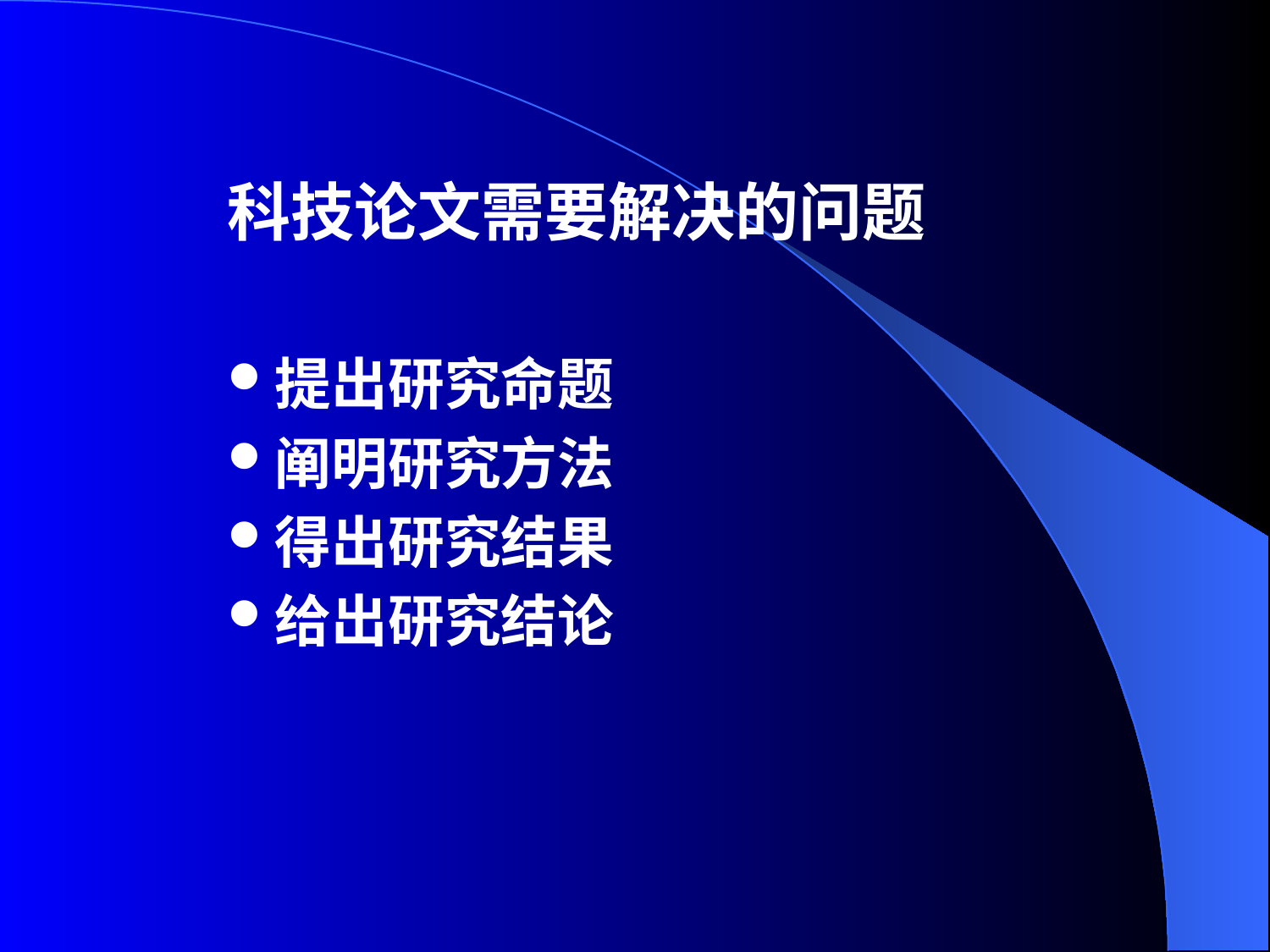

科技论文需要解决的问题

提出研究命题
阐明研究方法
得出研究结果
给出研究结论